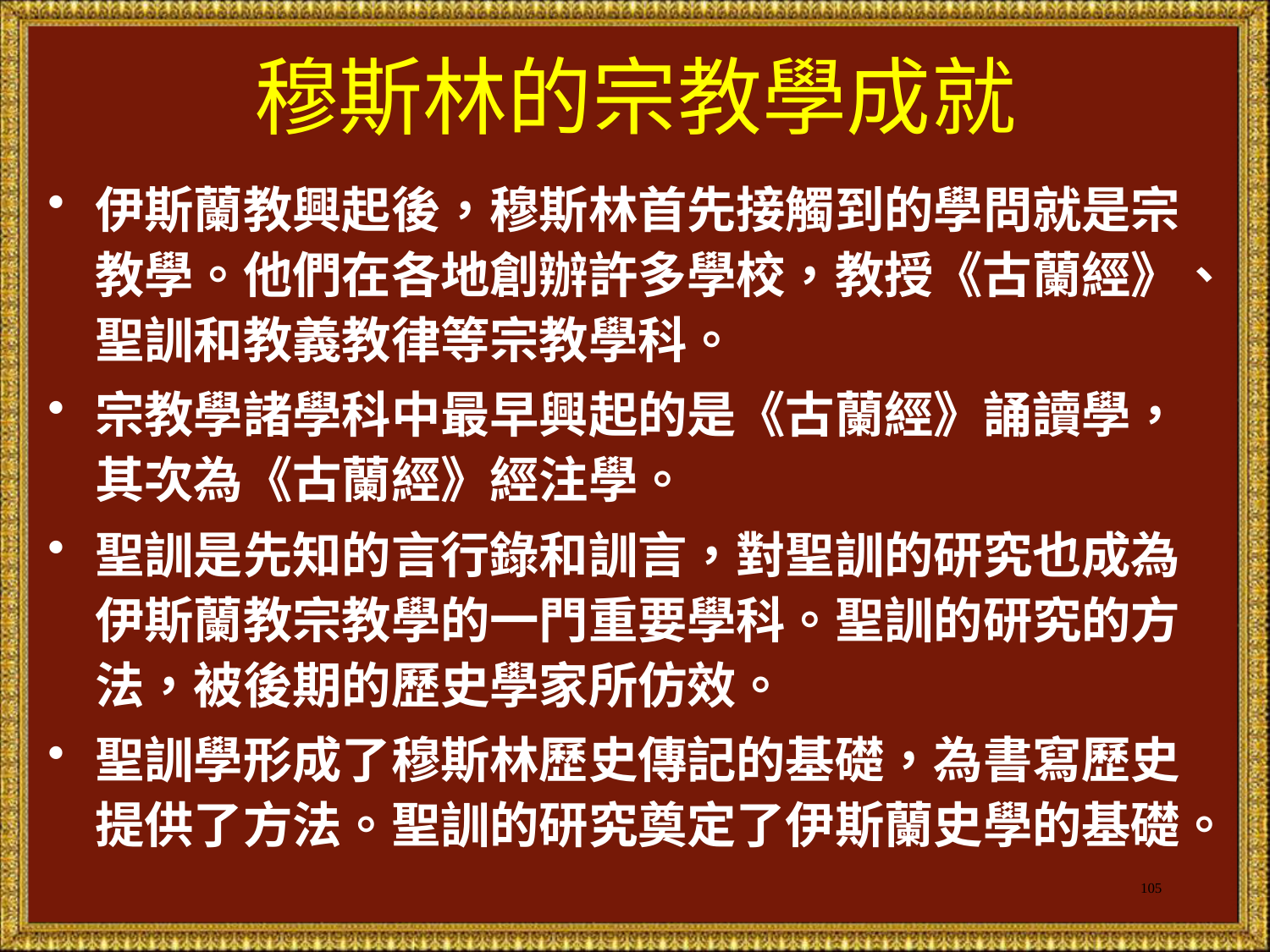

# 穆斯林的宗教學成就
伊斯蘭教興起後，穆斯林首先接觸到的學問就是宗教學。他們在各地創辦許多學校，教授《古蘭經》、聖訓和教義教律等宗教學科。
宗教學諸學科中最早興起的是《古蘭經》誦讀學，其次為《古蘭經》經注學。
聖訓是先知的言行錄和訓言，對聖訓的研究也成為伊斯蘭教宗教學的一門重要學科。聖訓的研究的方法，被後期的歷史學家所仿效。
聖訓學形成了穆斯林歷史傳記的基礎，為書寫歷史提供了方法。聖訓的研究奠定了伊斯蘭史學的基礎。
105